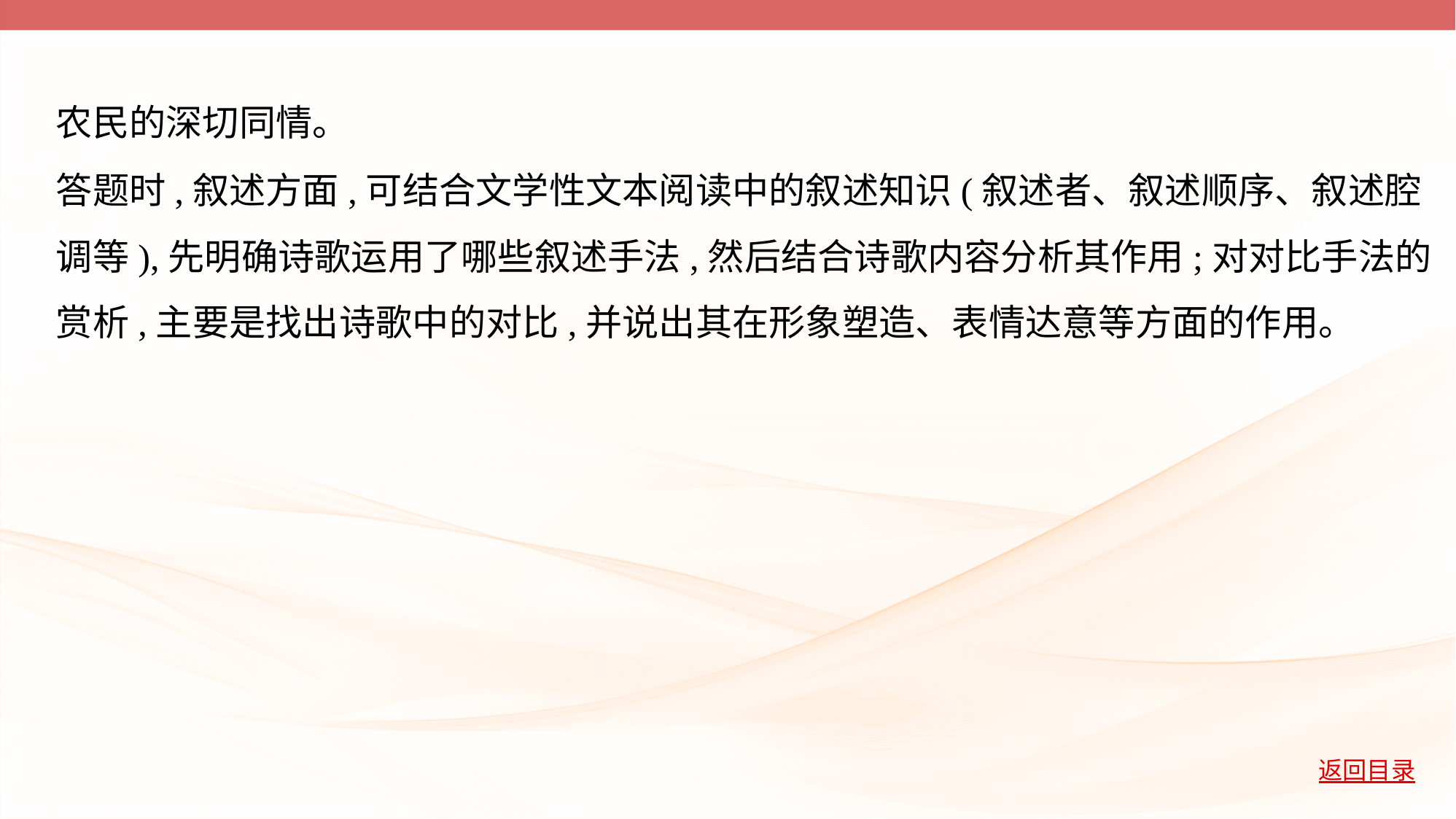

农民的深切同情。
答题时,叙述方面,可结合文学性文本阅读中的叙述知识(叙述者、叙述顺序、叙述腔
调等),先明确诗歌运用了哪些叙述手法,然后结合诗歌内容分析其作用;对对比手法的
赏析,主要是找出诗歌中的对比,并说出其在形象塑造、表情达意等方面的作用。